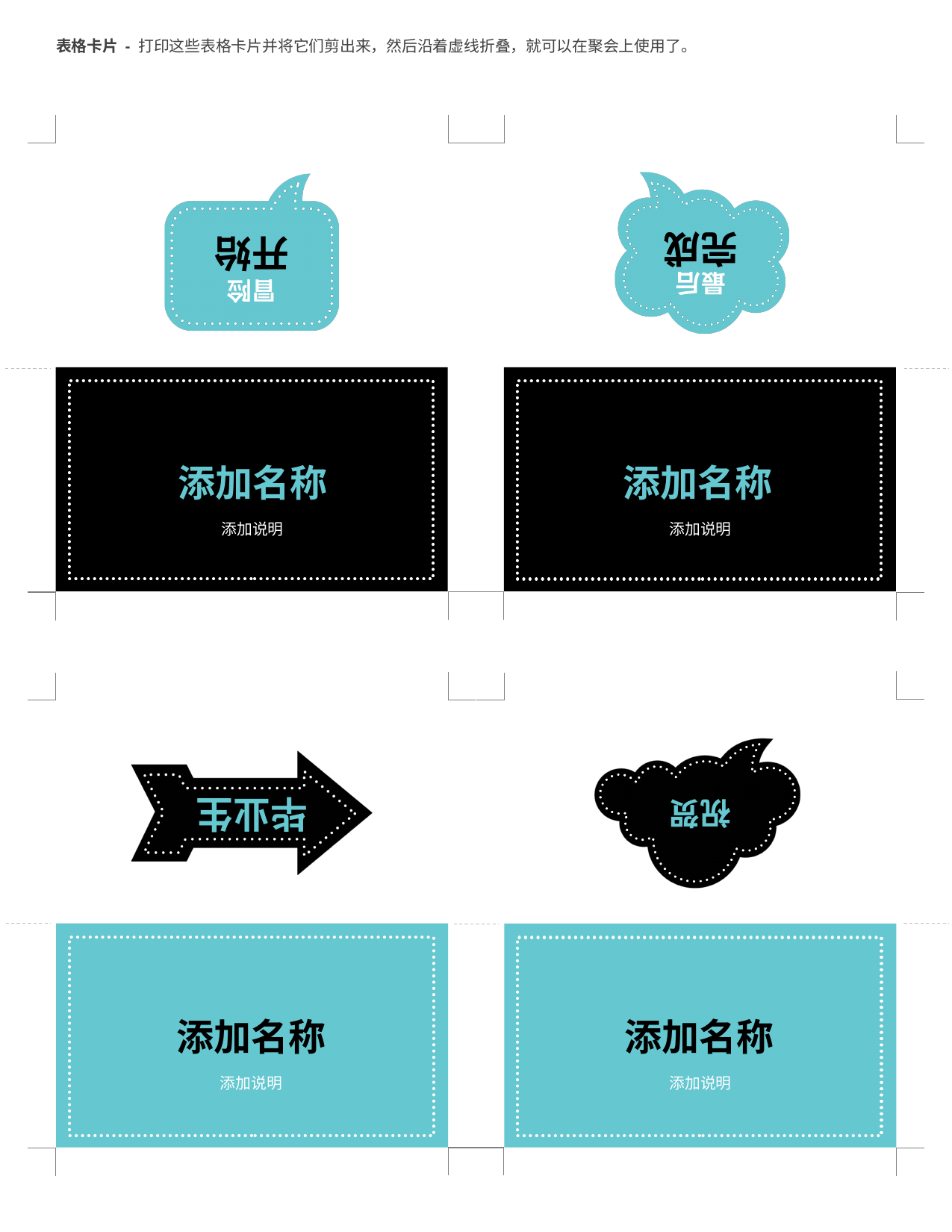

# 表格卡片 - 打印这些表格卡片并将它们剪出来，然后沿着虚线折叠，就可以在聚会上使用了。
最后
完成
冒险
开始
添加名称
添加名称
添加说明
添加说明
祝贺
毕业生
添加名称
添加名称
添加说明
添加说明